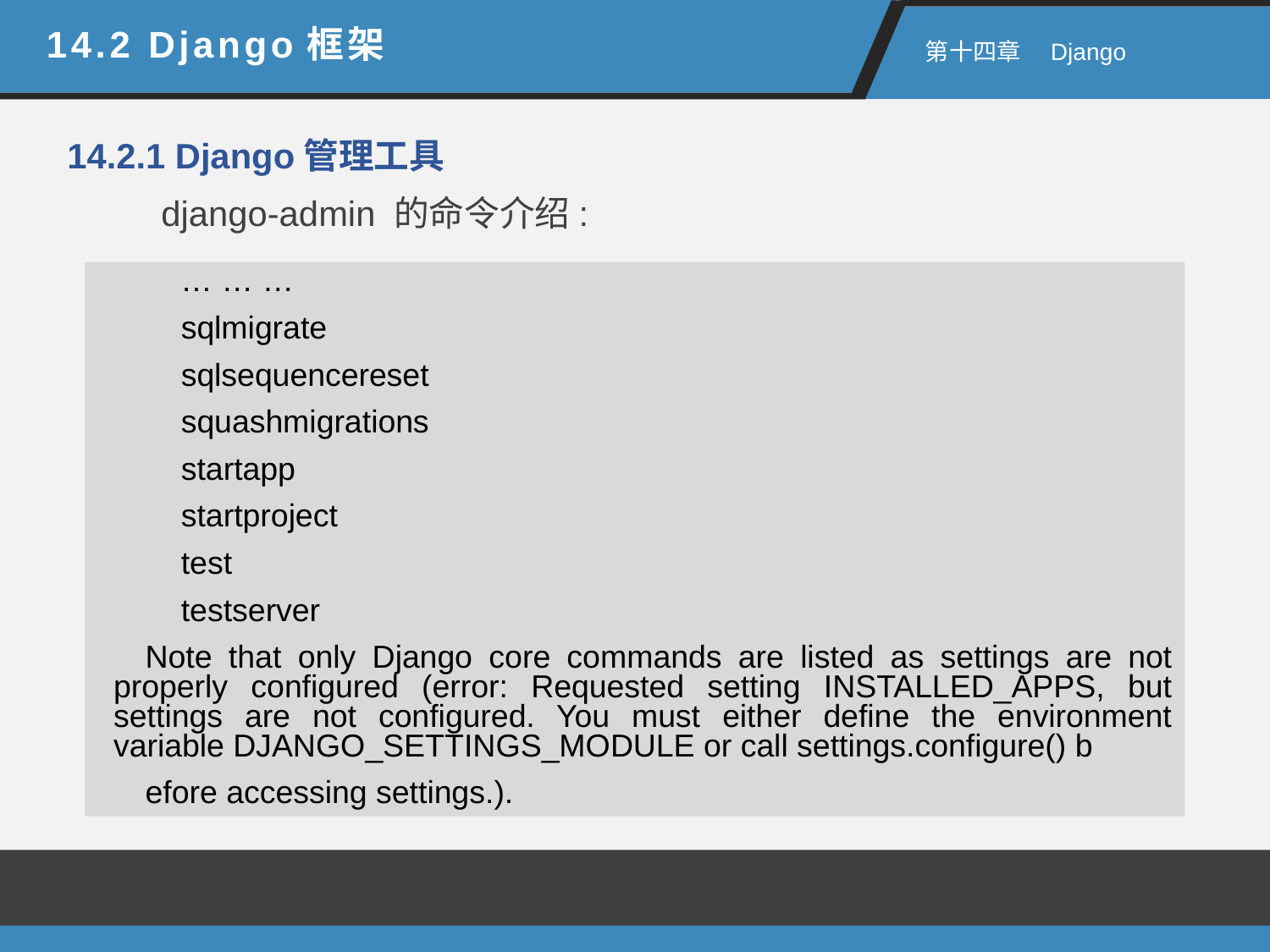

14.2 Django框架
  第十四章　Django
14.2.1 Django管理工具
django-admin 的命令介绍:
    … … …
    sqlmigrate
    sqlsequencereset
    squashmigrations
    startapp
    startproject
    test
    testserver
Note that only Django core commands are listed as settings are not properly configured (error: Requested setting INSTALLED_APPS, but settings are not configured. You must either define the environment variable DJANGO_SETTINGS_MODULE or call settings.configure() b
efore accessing settings.).